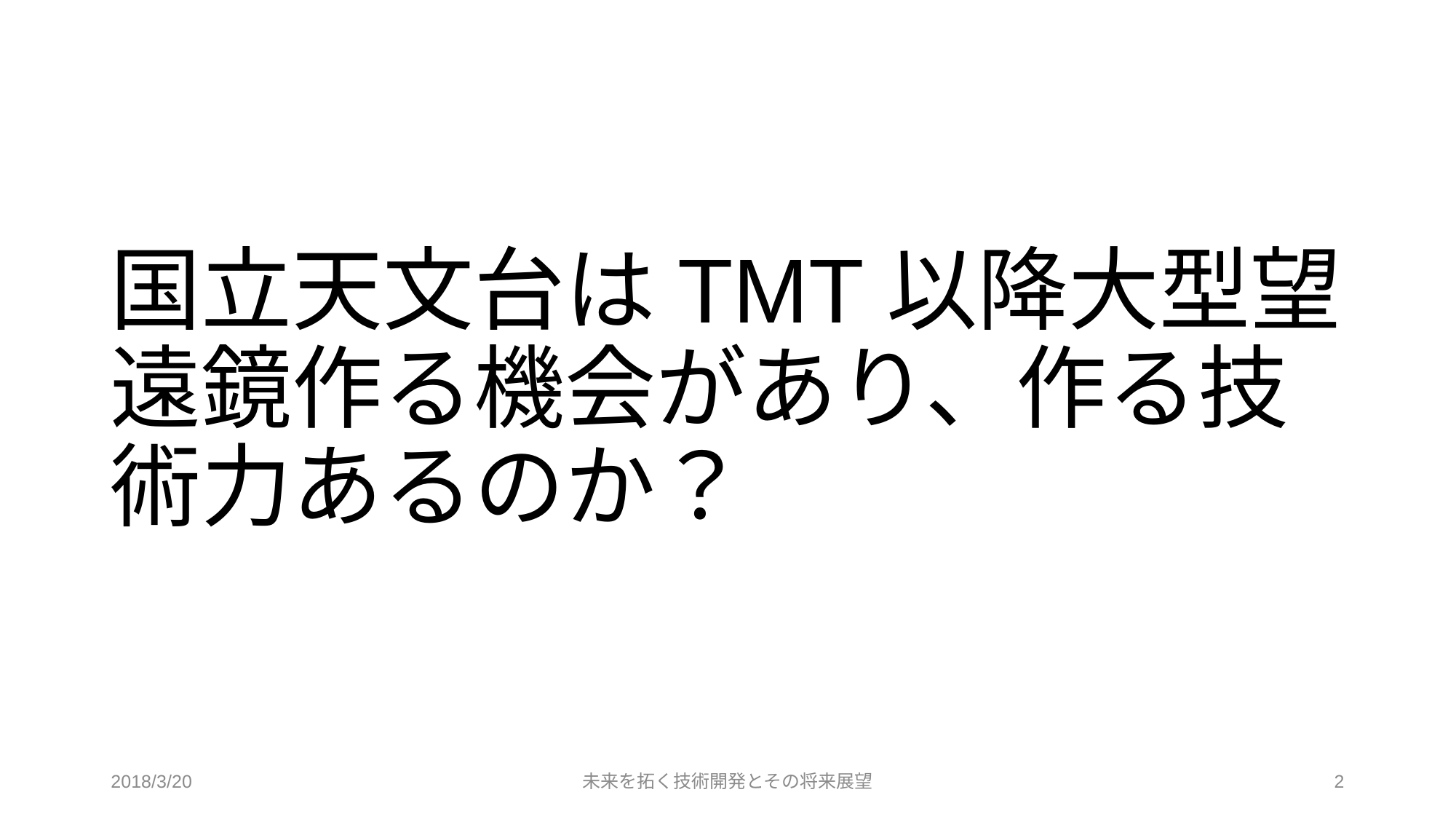

# 国立天文台はTMT以降大型望遠鏡作る機会があり、作る技術力あるのか？
2018/3/20
未来を拓く技術開発とその将来展望
2